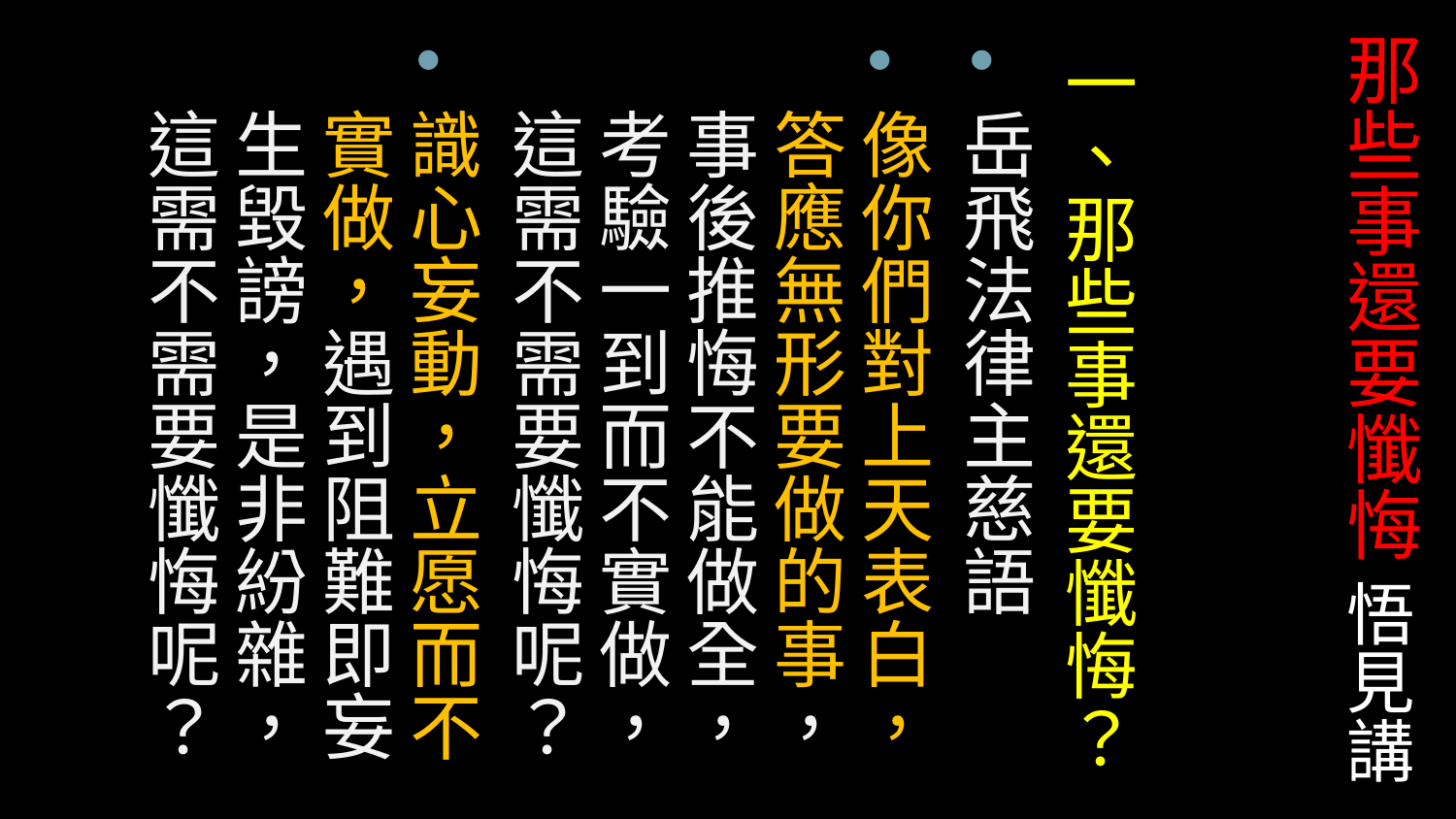

# 那些事還要懺悔 悟見講
一、那些事還要懺悔？
岳飛法律主慈語
像你們對上天表白，答應無形要做的事，事後推悔不能做全，考驗一到而不實做，這需不需要懺悔呢？
識心妄動，立愿而不實做，遇到阻難即妄生毀謗，是非紛雜，這需不需要懺悔呢？